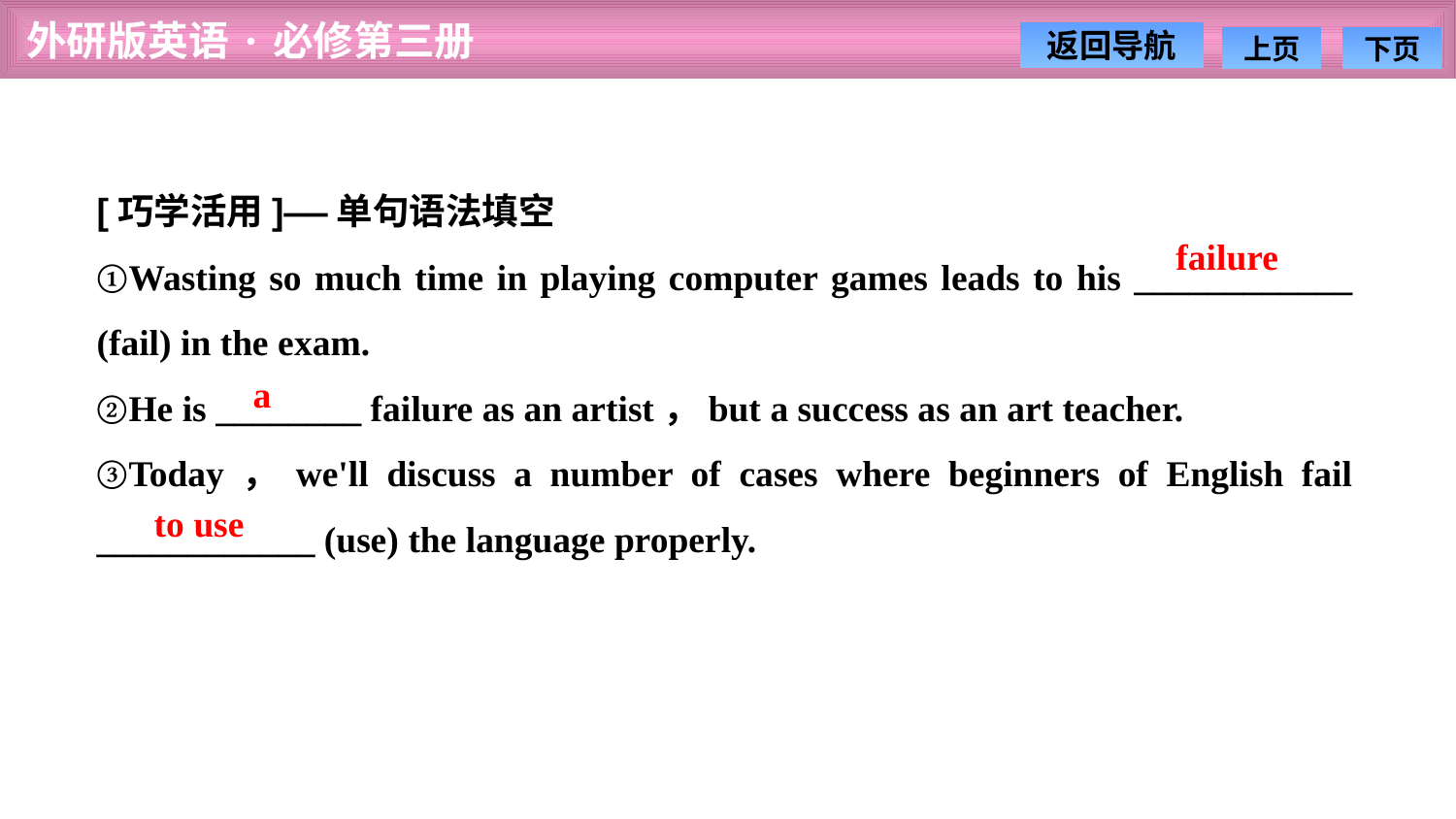

[巧学活用]——单句语法填空
①Wasting so much time in playing computer games leads to his ____________ (fail) in the exam.
②He is ________ failure as an artist，but a success as an art teacher.
③Today，we'll discuss a number of cases where beginners of English fail ____________ (use) the language properly.
failure
a
to use